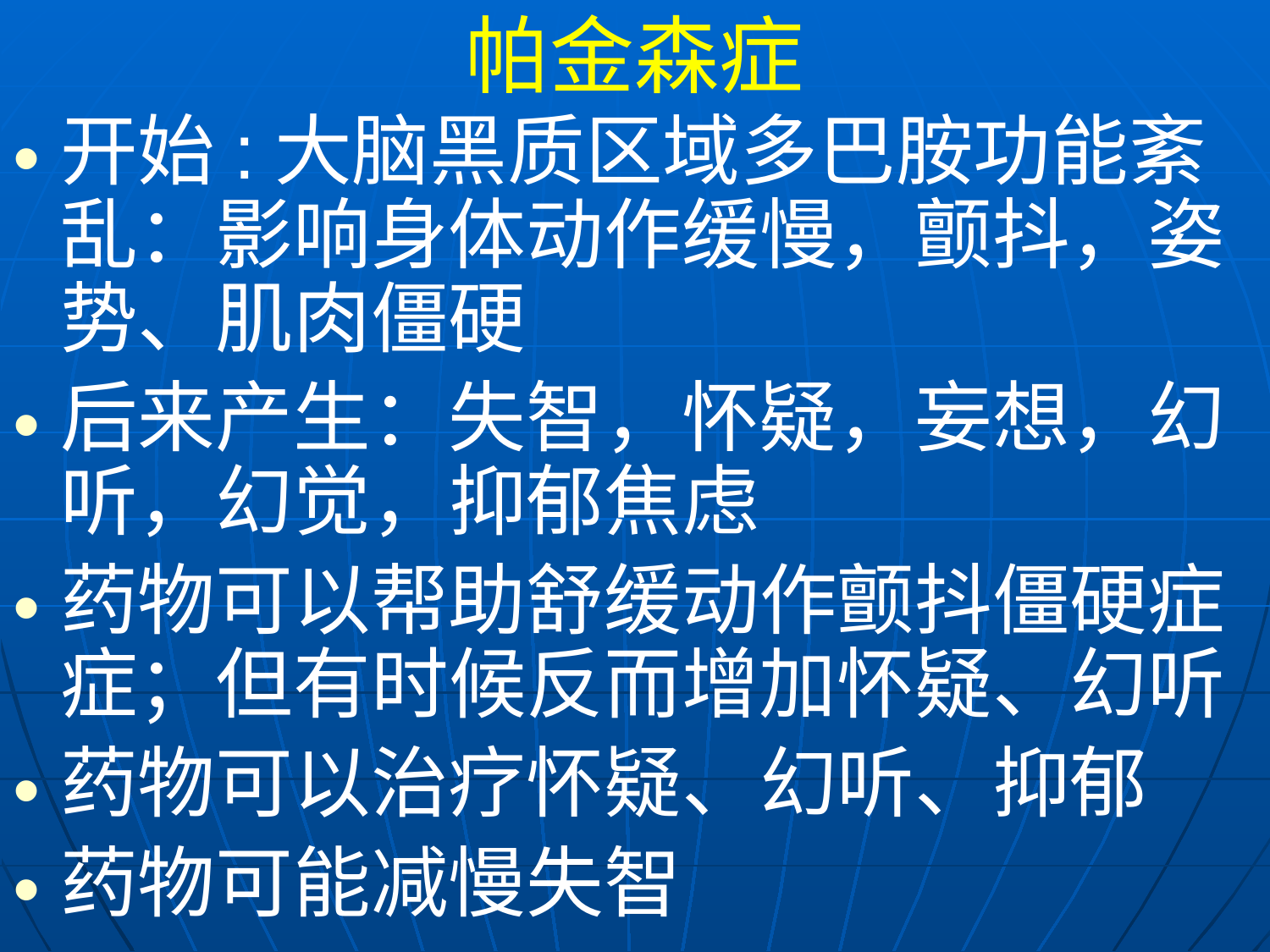

帕金森症
开始:大脑黑质区域多巴胺功能紊乱：影响身体动作缓慢，颤抖，姿势、肌肉僵硬
后来产生：失智，怀疑，妄想，幻听，幻觉，抑郁焦虑
药物可以帮助舒缓动作颤抖僵硬症症；但有时候反而增加怀疑、幻听
药物可以治疗怀疑、幻听、抑郁
药物可能减慢失智